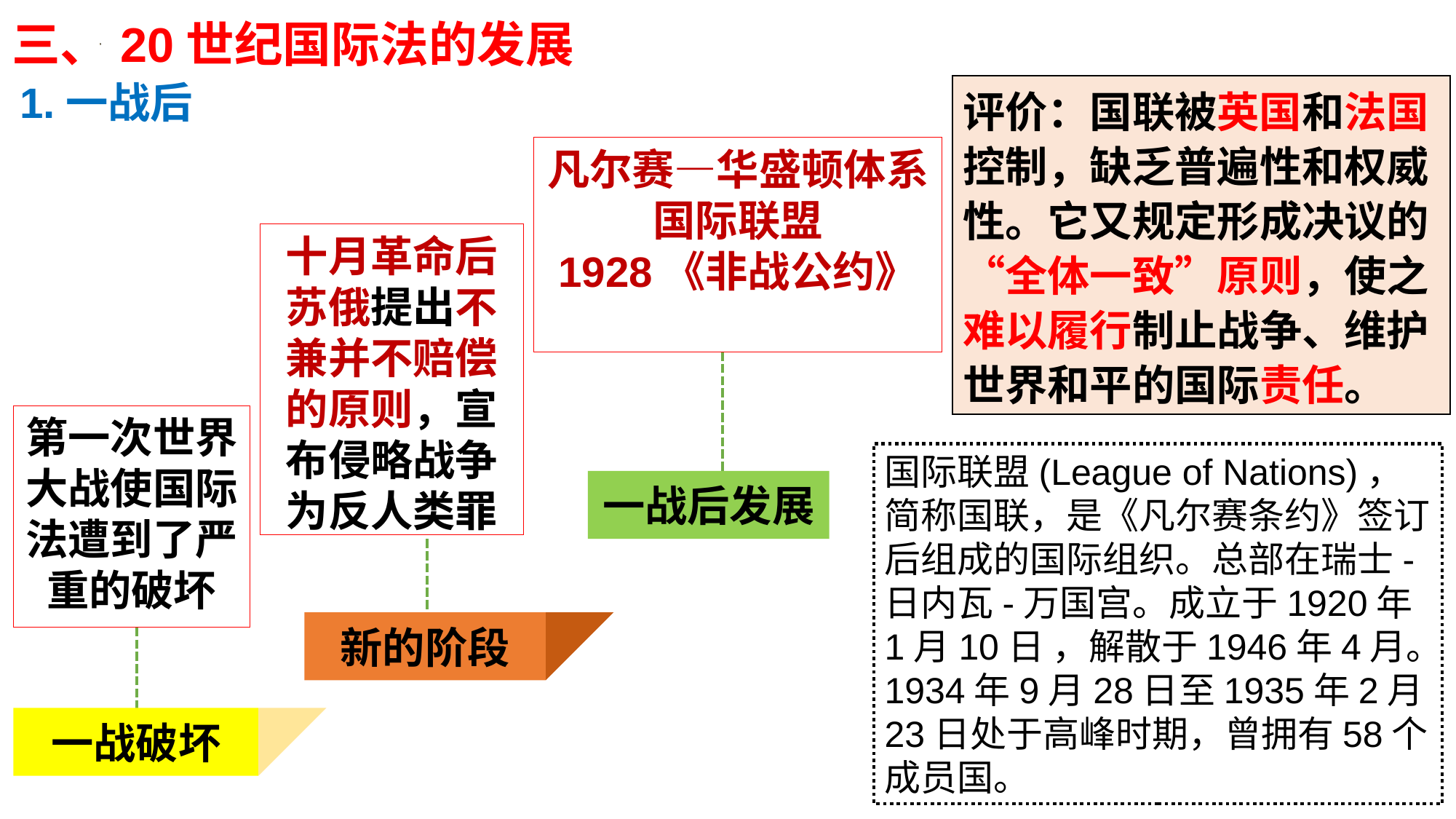

三、20世纪国际法的发展
1.一战后
评价：国联被英国和法国控制，缺乏普遍性和权威性。它又规定形成决议的“全体一致”原则，使之难以履行制止战争、维护世界和平的国际责任。
凡尔赛—华盛顿体系
国际联盟
1928《非战公约》
十月革命后苏俄提出不兼并不赔偿的原则，宣布侵略战争为反人类罪
第一次世界大战使国际法遭到了严重的破坏
国际联盟(League of Nations)，简称国联，是《凡尔赛条约》签订后组成的国际组织。总部在瑞士-日内瓦-万国宫。成立于1920年1月10日 ，解散于1946年4月。1934年9月28日至1935年2月23日处于高峰时期，曾拥有58个成员国。
一战后发展
新的阶段

一战破坏